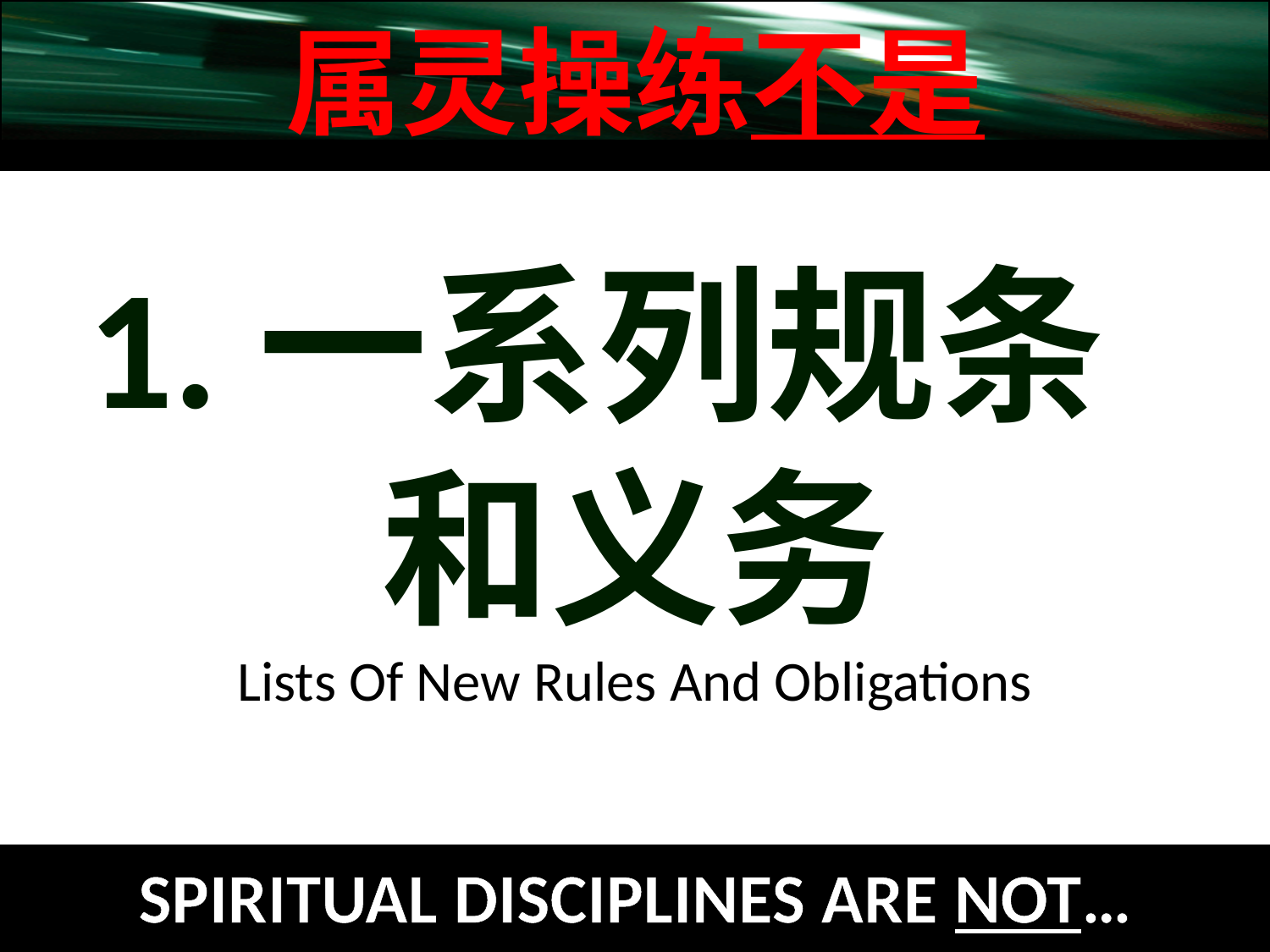

属灵操练不是

1.一系列规条   和义务
Lists Of New Rules And Obligations
SPIRITUAL DISCIPLINES ARE NOT…